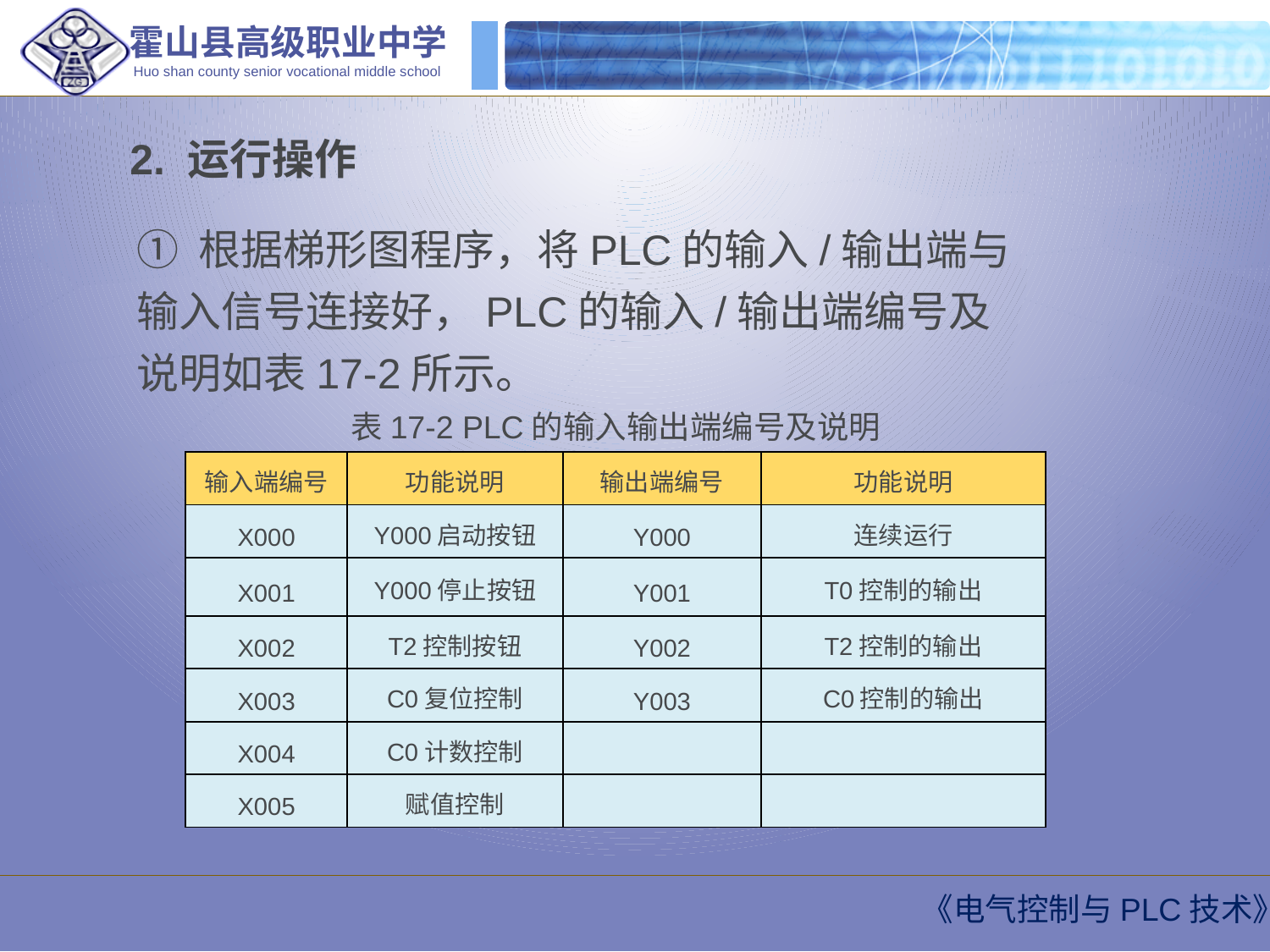

2. 运行操作
① 根据梯形图程序，将PLC的输入/输出端与输入信号连接好，PLC的输入/输出端编号及说明如表17-2所示。
表17-2 PLC的输入输出端编号及说明
| 输入端编号 | 功能说明 | 输出端编号 | 功能说明 |
| --- | --- | --- | --- |
| X000 | Y000启动按钮 | Y000 | 连续运行 |
| X001 | Y000停止按钮 | Y001 | T0控制的输出 |
| X002 | T2控制按钮 | Y002 | T2控制的输出 |
| X003 | C0复位控制 | Y003 | C0控制的输出 |
| X004 | C0计数控制 |  |  |
| X005 | 赋值控制 |  |  |